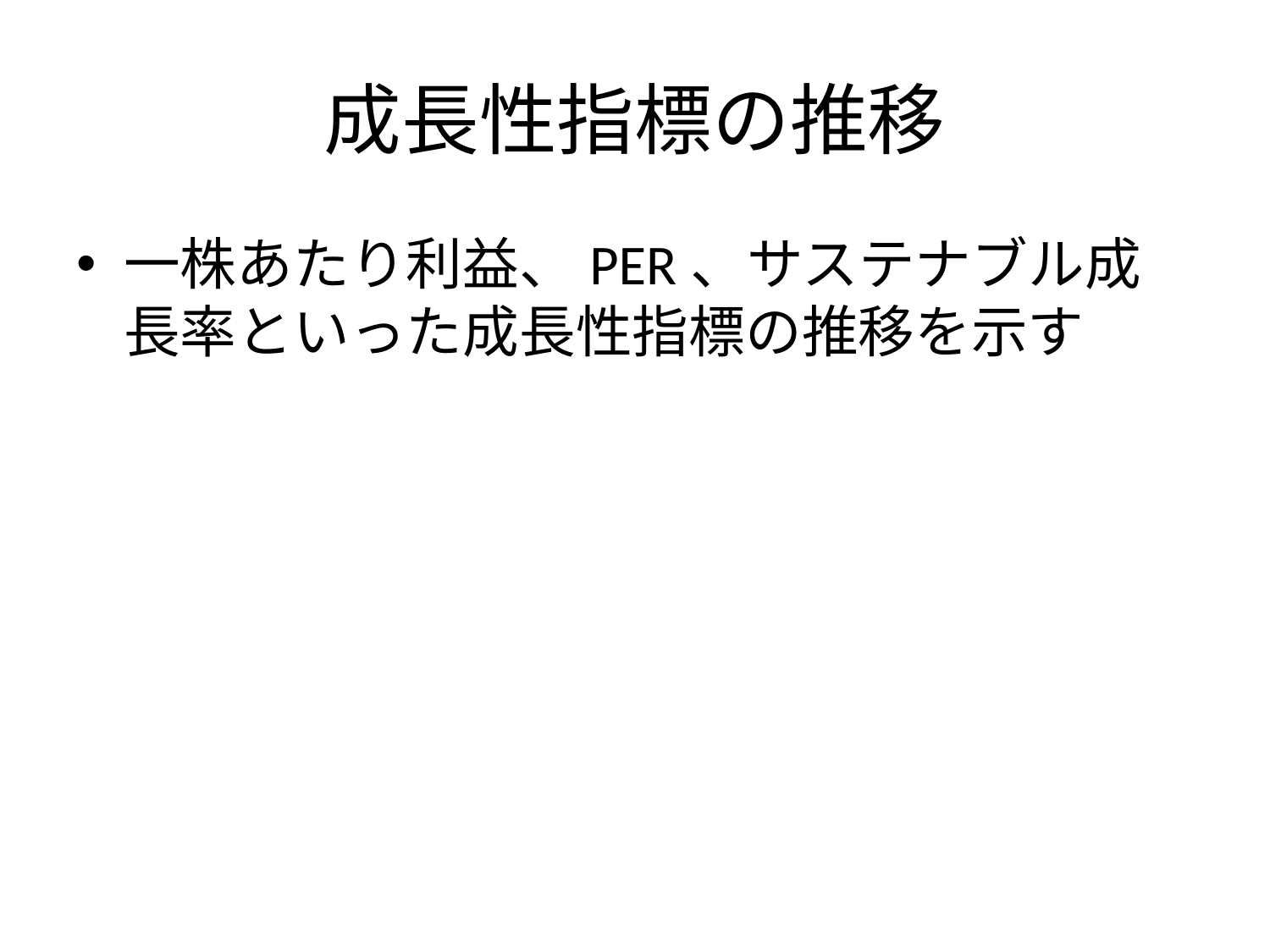

# 成長性指標の推移
一株あたり利益、PER、サステナブル成長率といった成長性指標の推移を示す